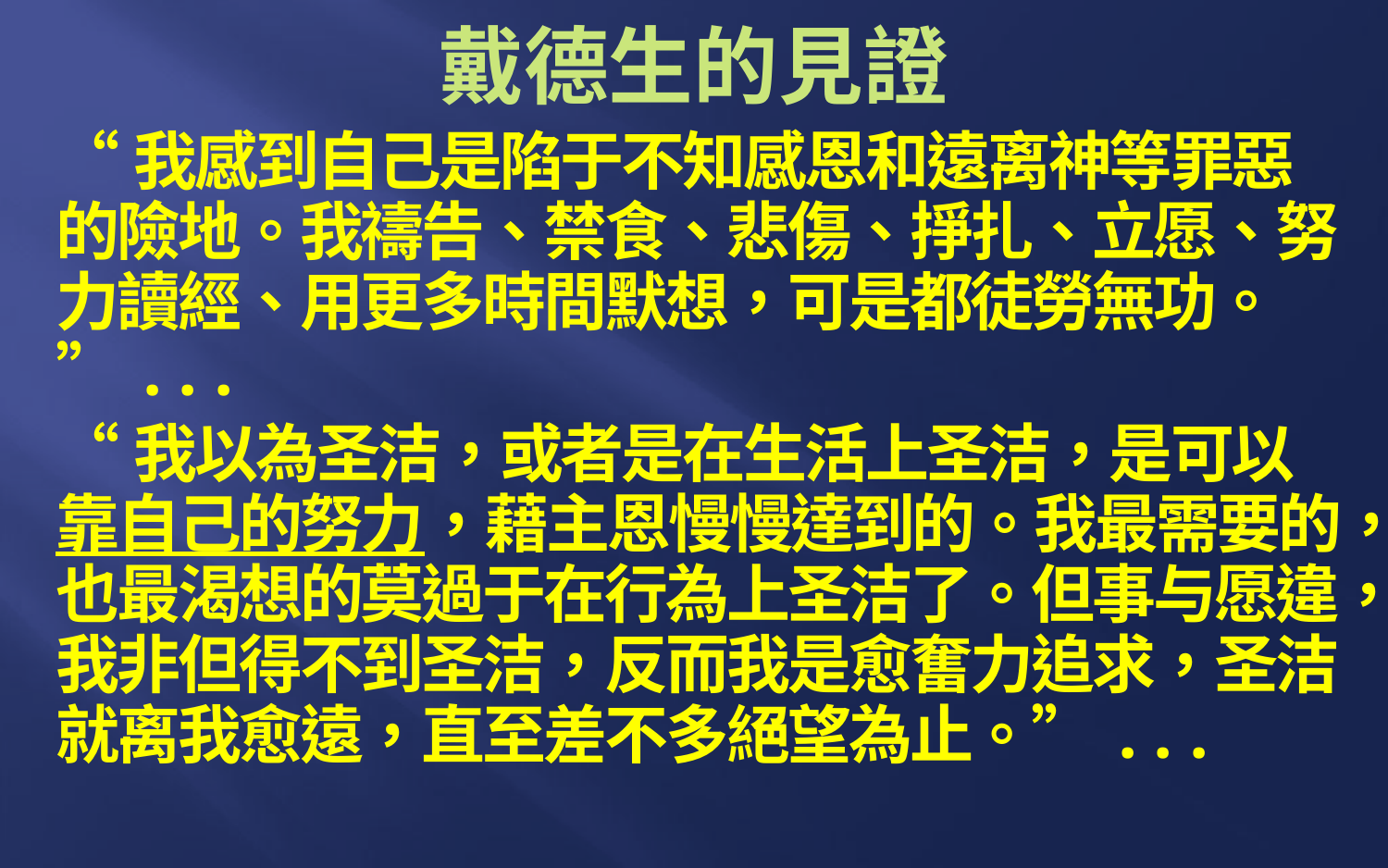

# 戴德生的見證
“我感到自己是陷于不知感恩和遠离神等罪惡的險地。我禱告、禁食、悲傷、掙扎、立愿、努力讀經、用更多時間默想，可是都徒勞無功。”...
“我以為圣洁，或者是在生活上圣洁，是可以靠自己的努力，藉主恩慢慢達到的。我最需要的，也最渴想的莫過于在行為上圣洁了。但事与愿違，我非但得不到圣洁，反而我是愈奮力追求，圣洁就离我愈遠，直至差不多絕望為止。”...